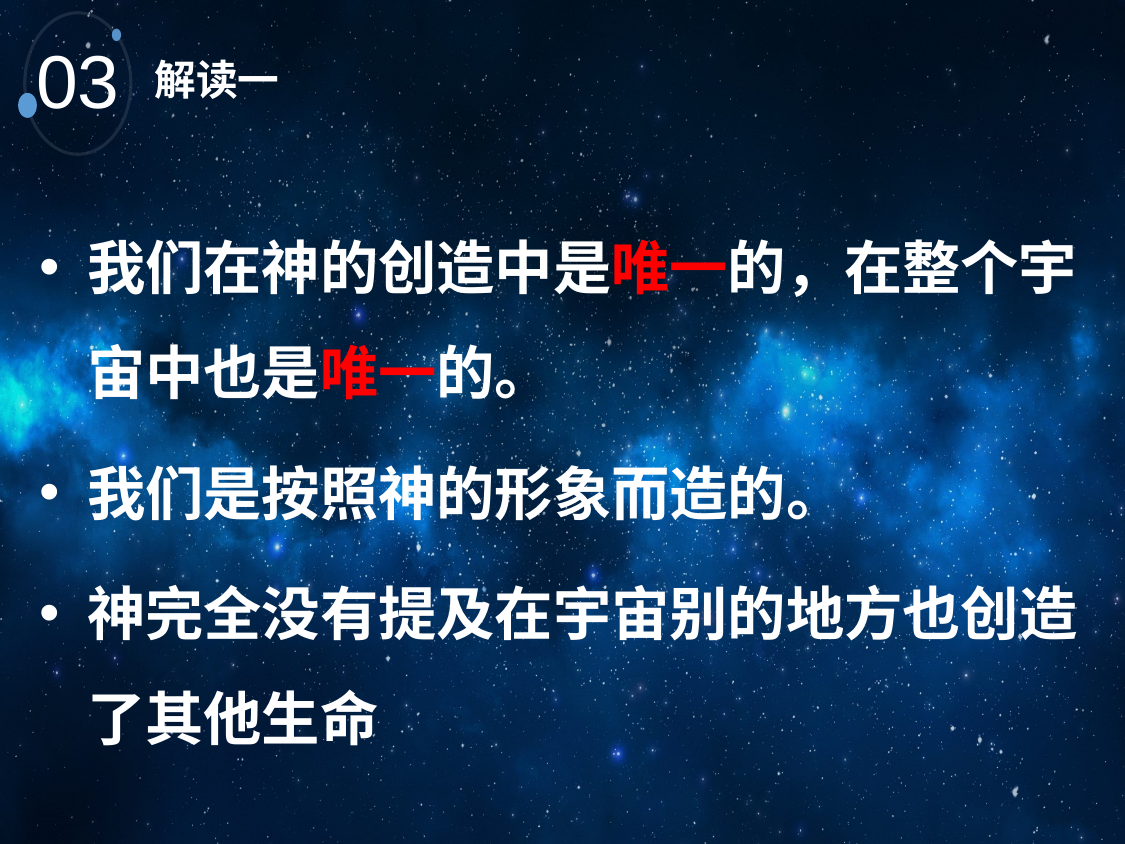

03
解读一
我们在神的创造中是唯一的，在整个宇宙中也是唯一的。
我们是按照神的形象而造的。
神完全没有提及在宇宙别的地方也创造了其他生命